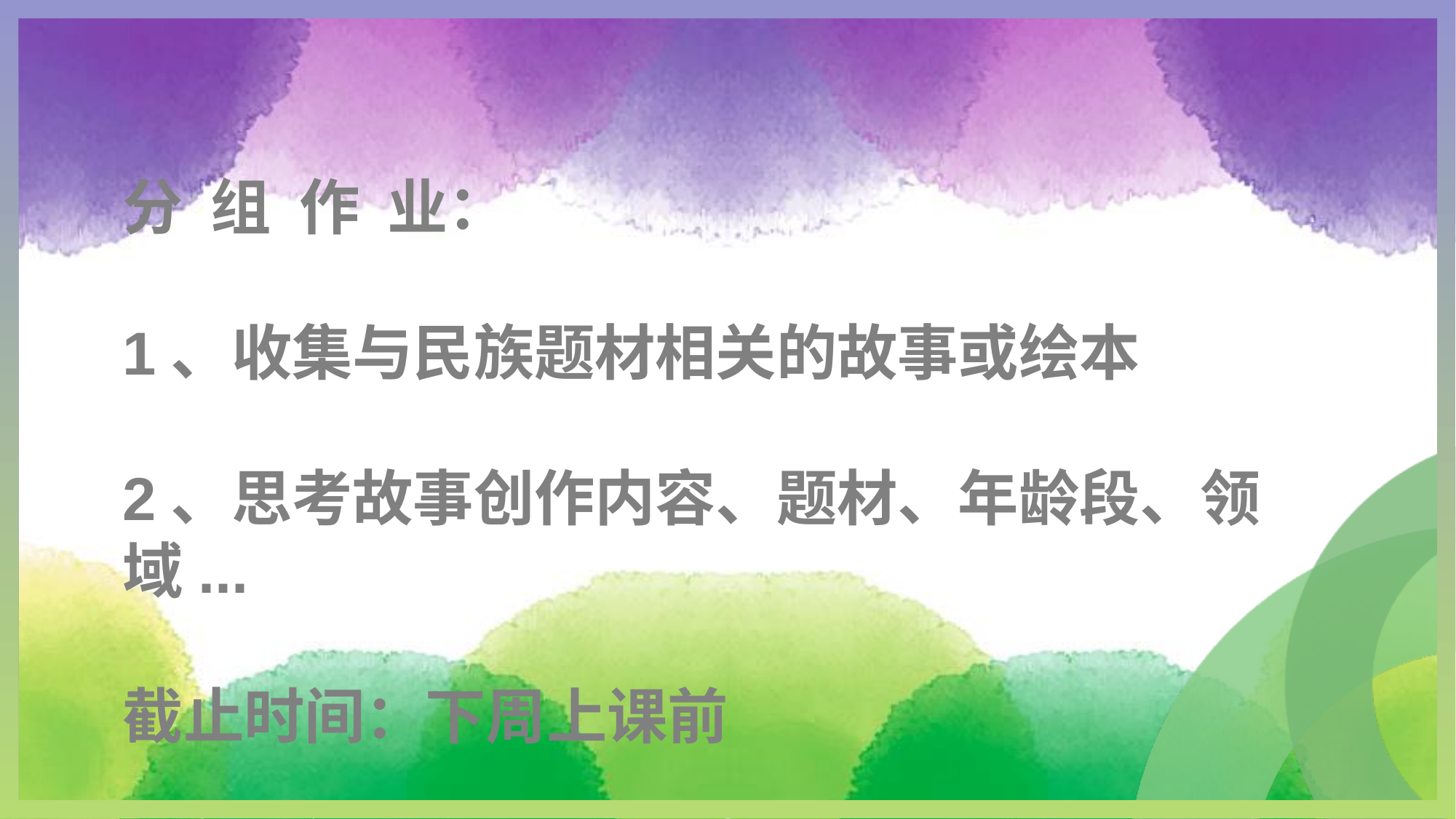

分  组  作  业：

1、收集与民族题材相关的故事或绘本

2、思考故事创作内容、题材、年龄段、领域...

截止时间：下周上课前